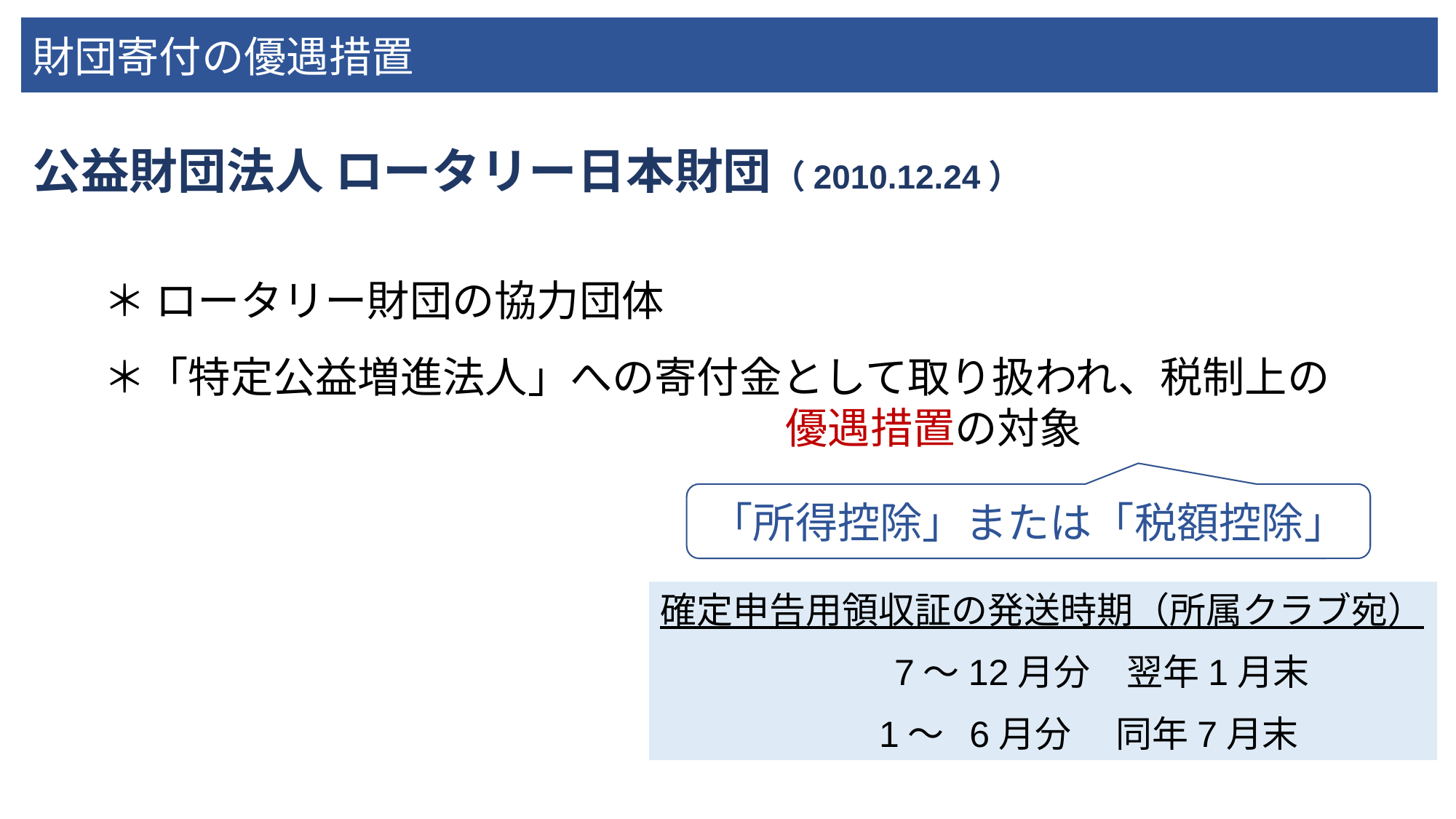

財団寄付の優遇措置
公益財団法人 ロータリー日本財団（2010.12.24）
＊ ロータリー財団の協力団体
＊「特定公益増進法人」への寄付金として取り扱われ、税制上の
                                                                       優遇措置の対象

「所得控除」または「税額控除」
確定申告用領収証の発送時期（所属クラブ宛）
　　　7～12月分　翌年1月末
         1～  6月分　 同年7月末